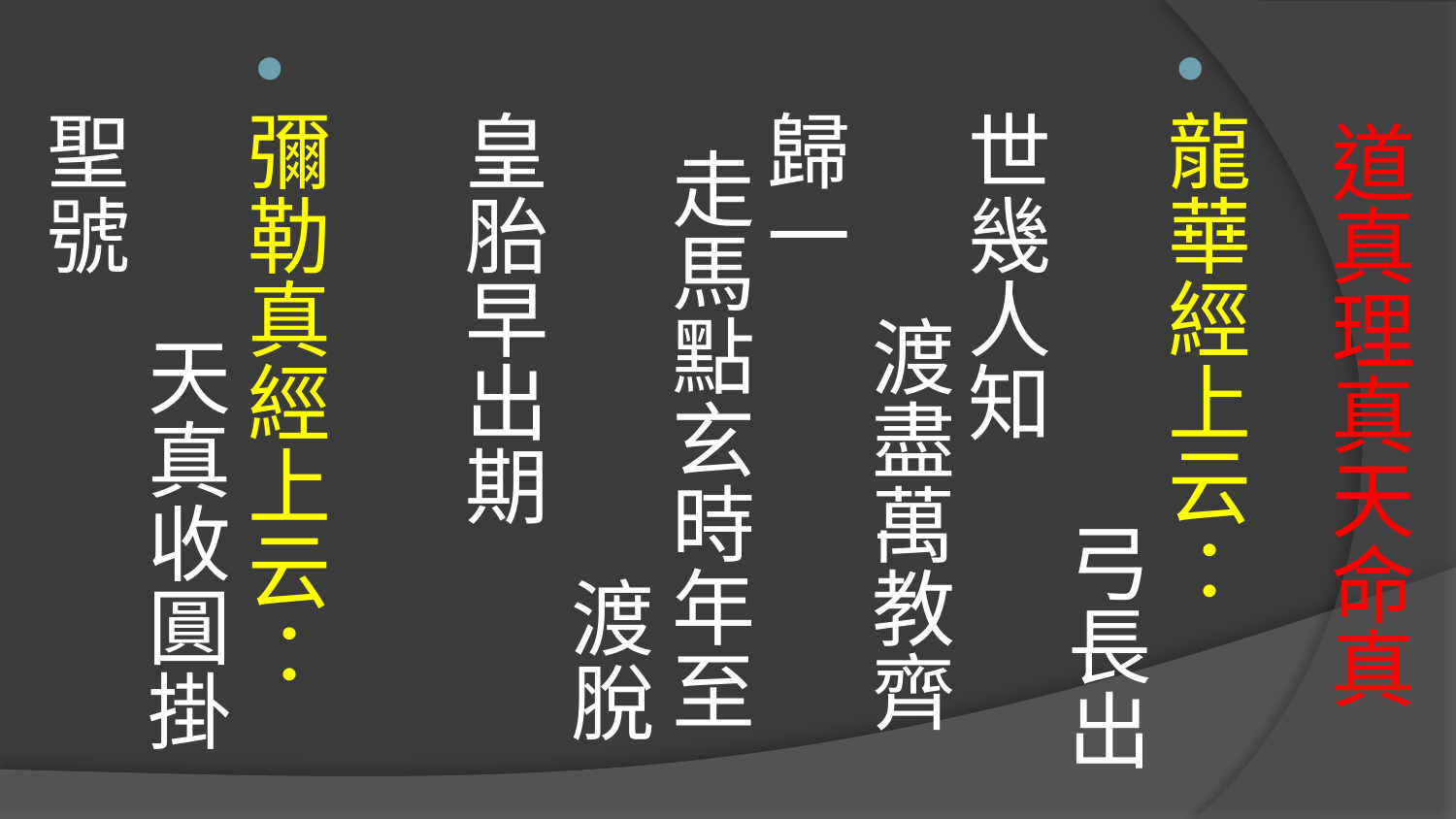

龍華經上云：                               弓長出世幾人知                             渡盡萬教齊歸一                             走馬點玄時年至                            渡脫皇胎早出期
彌勒真經上云：                 天真收圓掛聖號
# 道真理真天命真